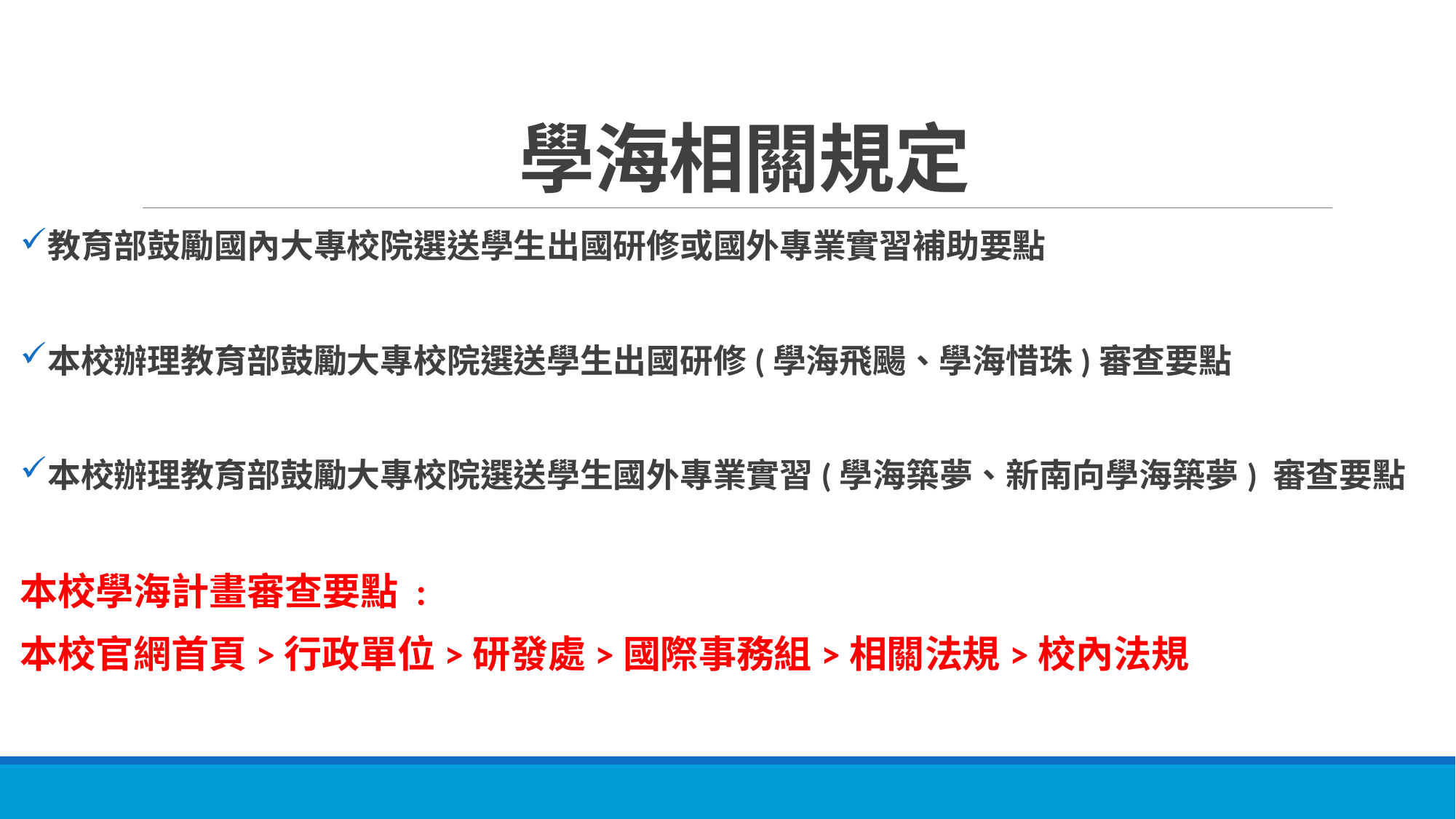

# 學海相關規定
教育部鼓勵國內大專校院選送學生出國研修或國外專業實習補助要點

本校辦理教育部鼓勵大專校院選送學生出國研修(學海飛颺、學海惜珠)審查要點

本校辦理教育部鼓勵大專校院選送學生國外專業實習(學海築夢、新南向學海築夢) 審查要點

本校學海計畫審查要點 :
本校官網首頁>行政單位>研發處>國際事務組>相關法規>校內法規